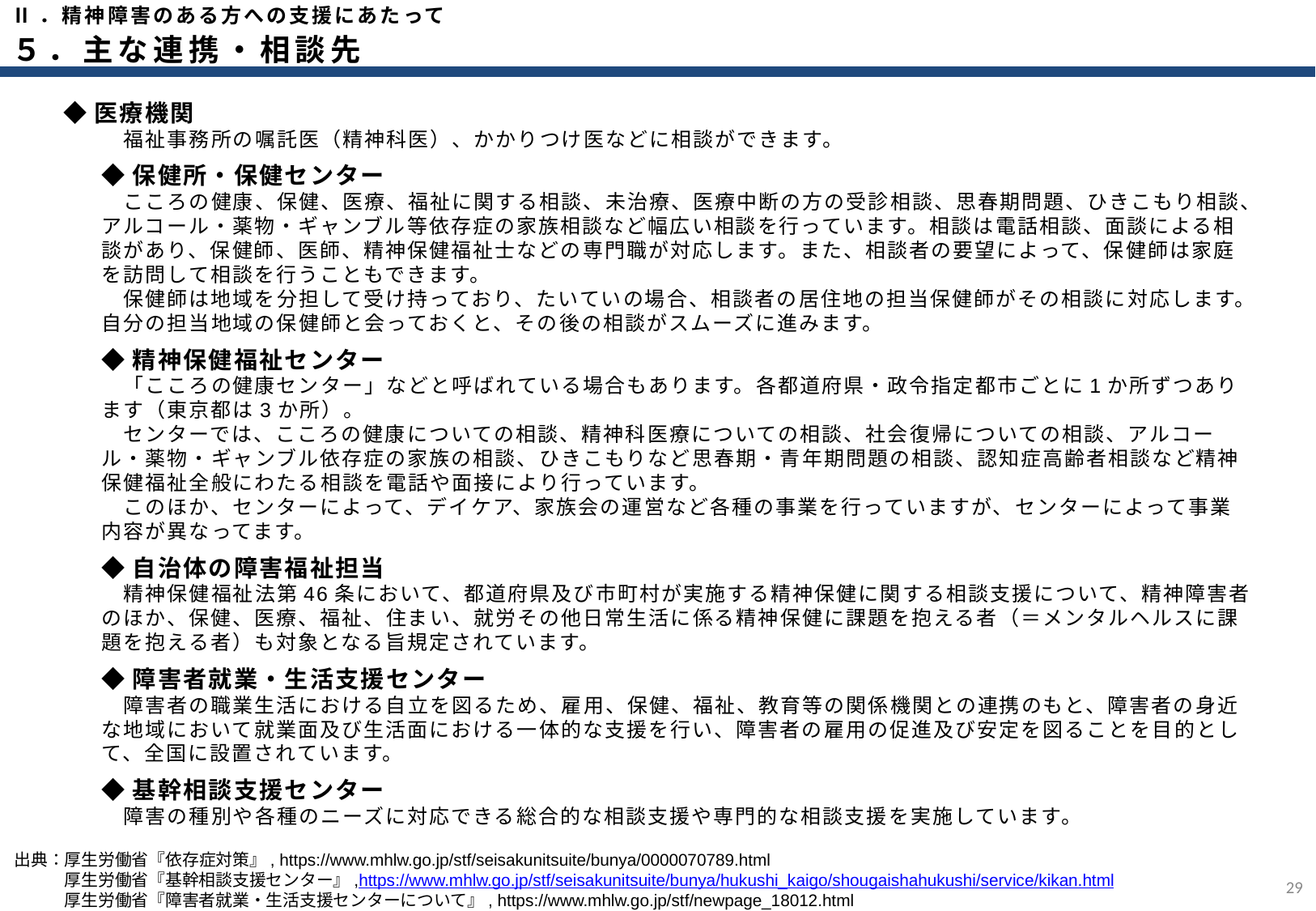

Ⅱ．精神障害のある方への支援にあたって
５．主な連携・相談先
◆医療機関
　福祉事務所の嘱託医（精神科医）、かかりつけ医などに相談ができます。
◆保健所・保健センター
　こころの健康、保健、医療、福祉に関する相談、未治療、医療中断の方の受診相談、思春期問題、ひきこもり相談、アルコール・薬物・ギャンブル等依存症の家族相談など幅広い相談を行っています。相談は電話相談、面談による相談があり、保健師、医師、精神保健福祉士などの専門職が対応します。また、相談者の要望によって、保健師は家庭を訪問して相談を行うこともできます。
　保健師は地域を分担して受け持っており、たいていの場合、相談者の居住地の担当保健師がその相談に対応します。自分の担当地域の保健師と会っておくと、その後の相談がスムーズに進みます。
◆精神保健福祉センター
　「こころの健康センター」などと呼ばれている場合もあります。各都道府県・政令指定都市ごとに1か所ずつあります（東京都は3か所）。
　センターでは、こころの健康についての相談、精神科医療についての相談、社会復帰についての相談、アルコール・薬物・ギャンブル依存症の家族の相談、ひきこもりなど思春期・青年期問題の相談、認知症高齢者相談など精神保健福祉全般にわたる相談を電話や面接により行っています。
　このほか、センターによって、デイケア、家族会の運営など各種の事業を行っていますが、センターによって事業内容が異なってます。
◆自治体の障害福祉担当
　精神保健福祉法第46条において、都道府県及び市町村が実施する精神保健に関する相談支援について、精神障害者のほか、保健、医療、福祉、住まい、就労その他日常生活に係る精神保健に課題を抱える者（＝メンタルヘルスに課題を抱える者）も対象となる旨規定されています。
◆障害者就業・生活支援センター
　障害者の職業生活における自立を図るため、雇用、保健、福祉、教育等の関係機関との連携のもと、障害者の身近な地域において就業面及び生活面における一体的な支援を行い、障害者の雇用の促進及び安定を図ることを目的として、全国に設置されています。
◆基幹相談支援センター
　障害の種別や各種のニーズに対応できる総合的な相談支援や専門的な相談支援を実施しています。
出典：厚生労働省『依存症対策』, https://www.mhlw.go.jp/stf/seisakunitsuite/bunya/0000070789.html
　　　厚生労働省『基幹相談支援センター』,https://www.mhlw.go.jp/stf/seisakunitsuite/bunya/hukushi_kaigo/shougaishahukushi/service/kikan.html
　　　厚生労働省『障害者就業・生活支援センターについて』, https://www.mhlw.go.jp/stf/newpage_18012.html
29